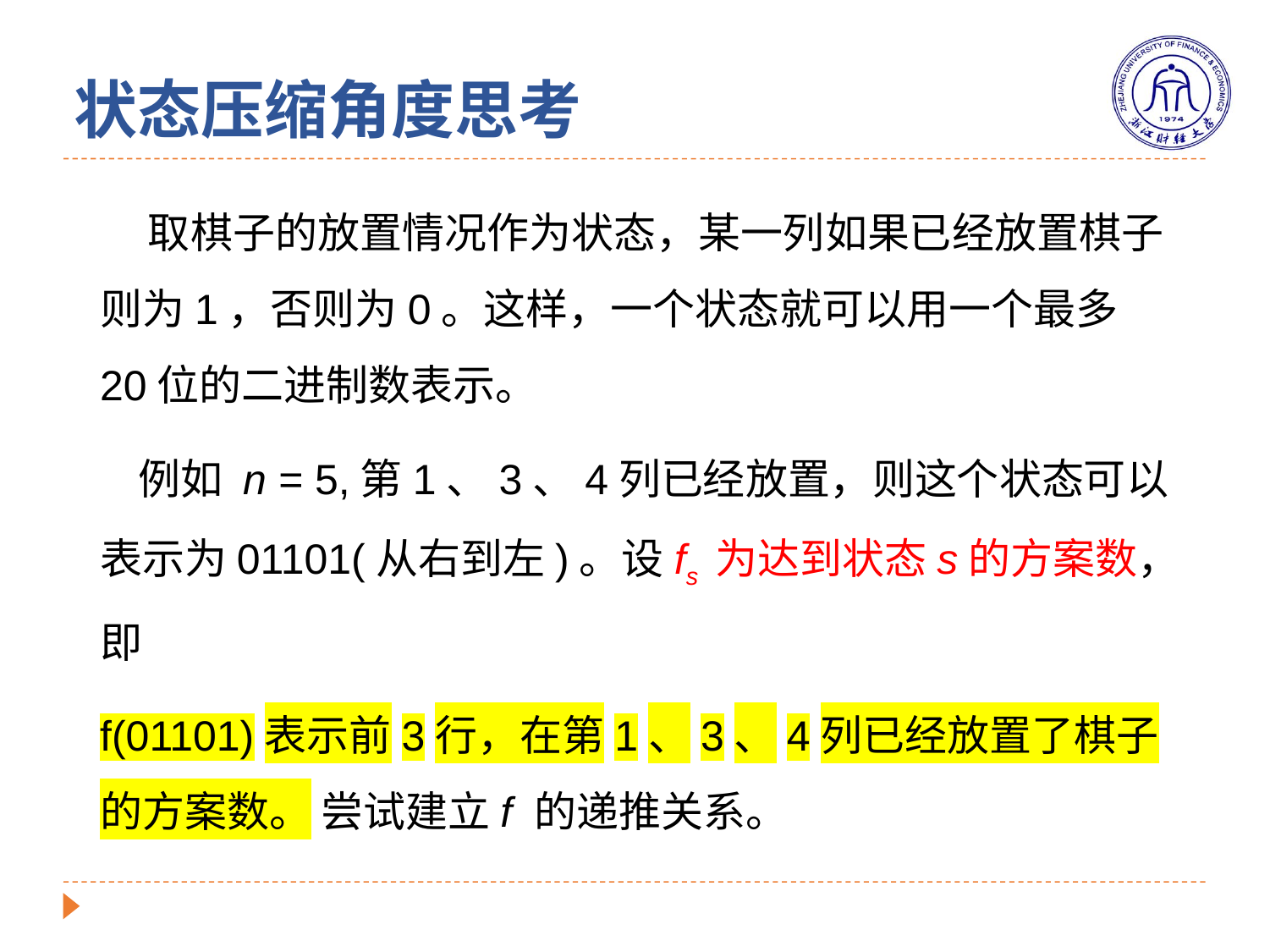

# 状态压缩角度思考
    取棋子的放置情况作为状态，某一列如果已经放置棋子则为1，否则为0。这样，一个状态就可以用一个最多20位的二进制数表示。
   例如 n = 5,第1、3、4列已经放置，则这个状态可以表示为01101(从右到左)。设fs 为达到状态s的方案数，即
f(01101)表示前3行，在第1、3、4列已经放置了棋子的方案数。 尝试建立f 的递推关系。